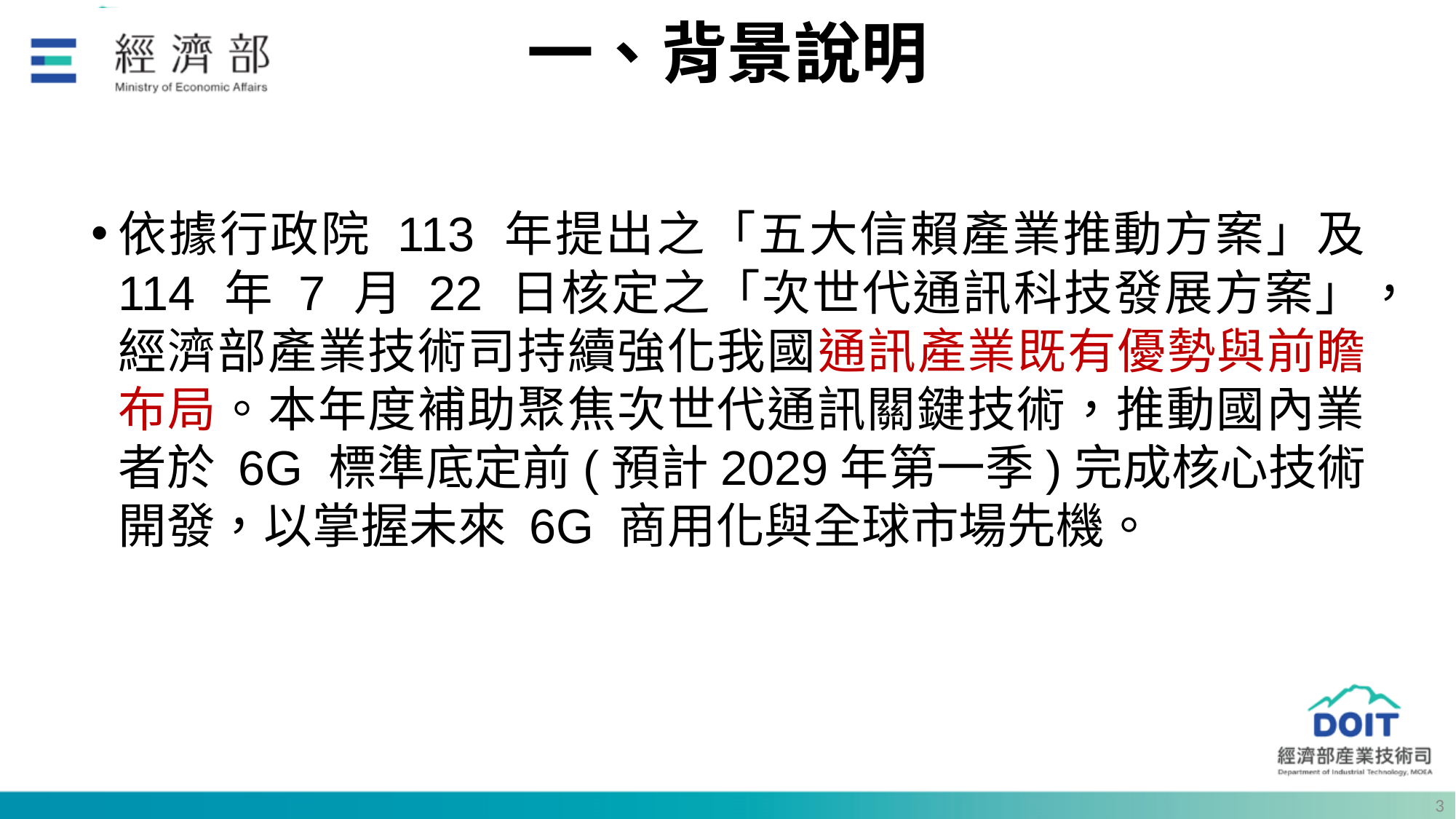

# 一、背景說明
依據行政院 113 年提出之「五大信賴產業推動方案」及 114 年 7 月 22 日核定之「次世代通訊科技發展方案」，經濟部產業技術司持續強化我國通訊產業既有優勢與前瞻布局。本年度補助聚焦次世代通訊關鍵技術，推動國內業者於 6G 標準底定前(預計2029年第一季)完成核心技術開發，以掌握未來 6G 商用化與全球市場先機。